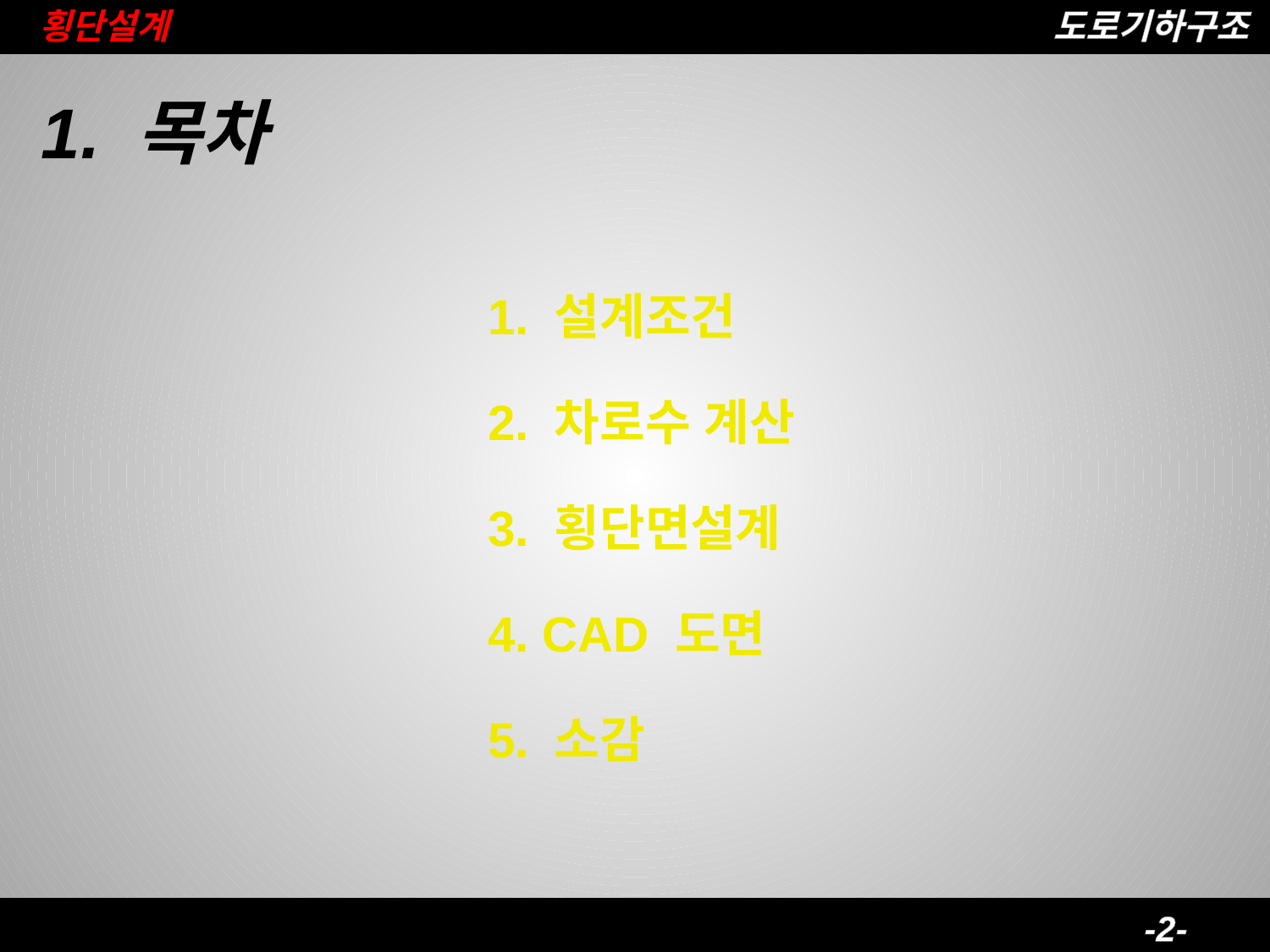

횡단설계
도로기하구조
1. 목차
# 1. 설계조건 2. 차로수 계산 3. 횡단면설계 4. CAD 도면 5. 소감

-2-